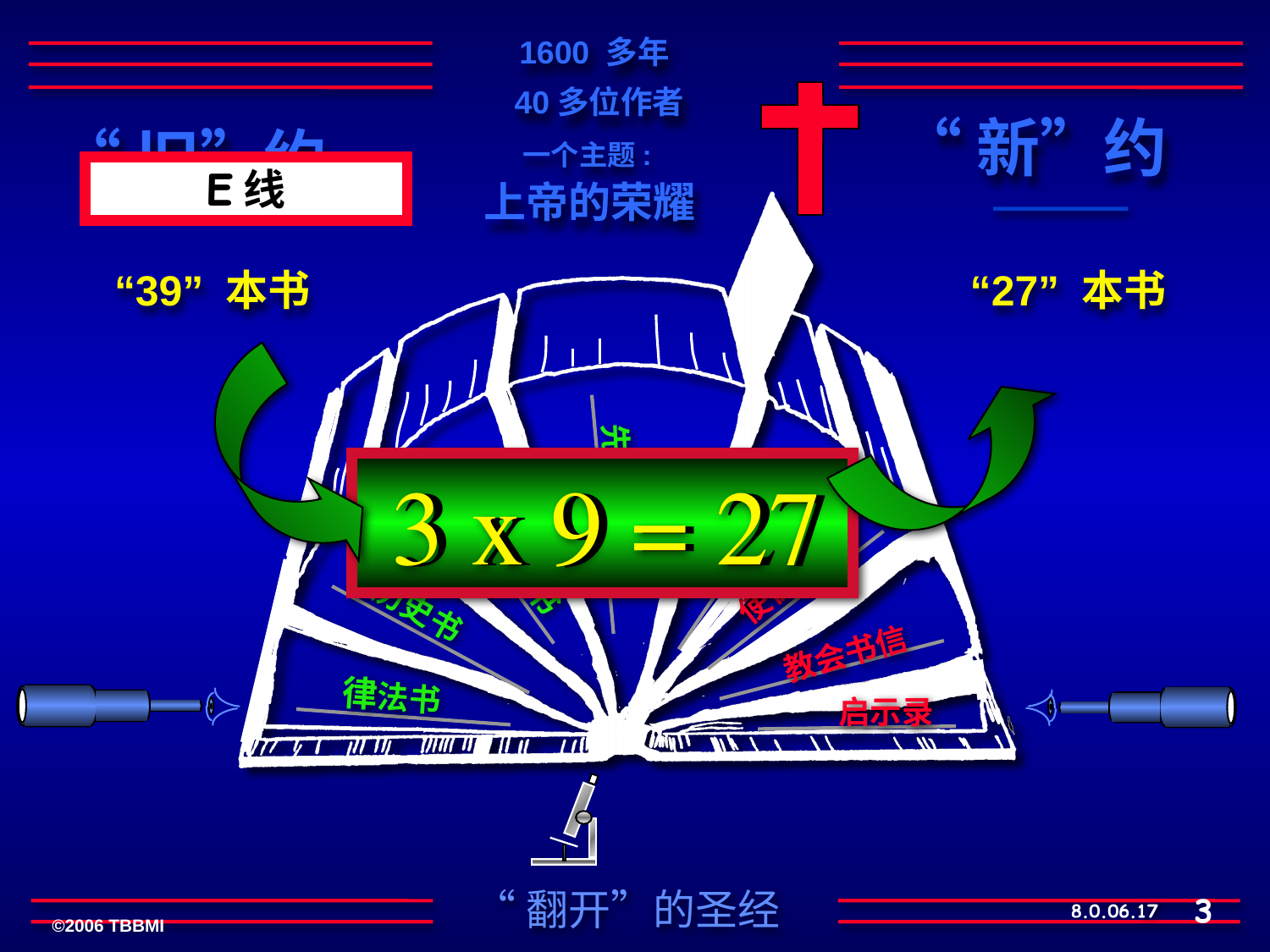

1600 多年
40多位作者
一个主题:
上帝的荣耀

“新”约
 “旧”约

E线

  “27” 本书
“39” 本书

福音书

先知书

使徒行传
诗歌智慧书

历史书
教会书信
律法书
启示录

3 x 9 = 27
 3 x 9 = 27

3
17